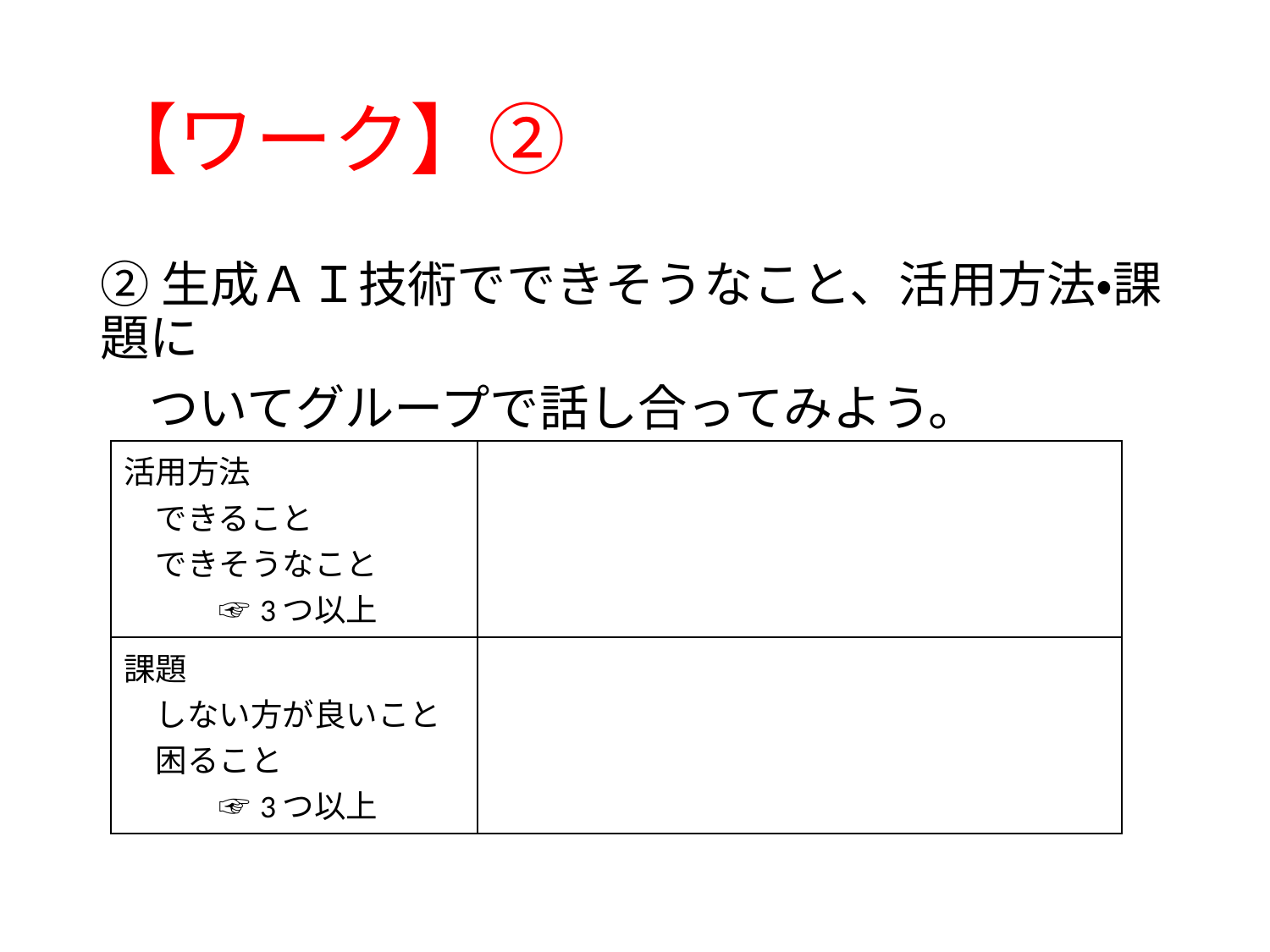

# 【ワーク】②
②生成ＡＩ技術でできそうなこと、活用方法・課題に
　ついてグループで話し合ってみよう。
| 活用方法 　できること 　できそうなこと 　　　☞3つ以上 |  |
| --- | --- |
| 課題 　しない方が良いこと 　困ること 　　　☞3つ以上 |  |